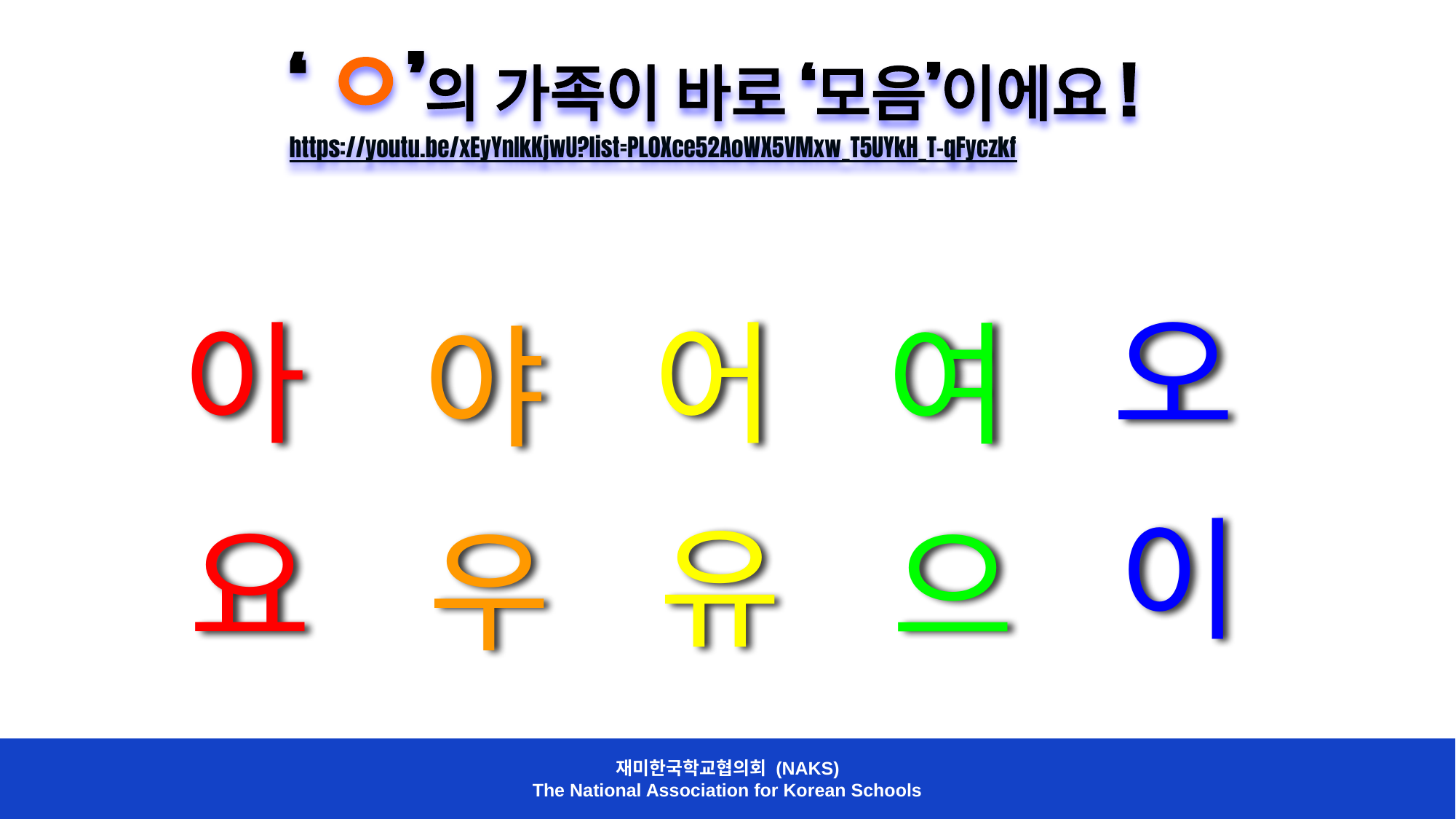

‘ㅇ’의 가족이 바로 ‘모음’이에요!
https://youtu.be/xEyYnIkKjwU?list=PL0Xce52AoWX5VMxw_T5UYkH_T-qFyczkf

오
아
어
여
야
이
요
유
으
우
재미한국학교협의회 (NAKS)
The National Association for Korean Schools